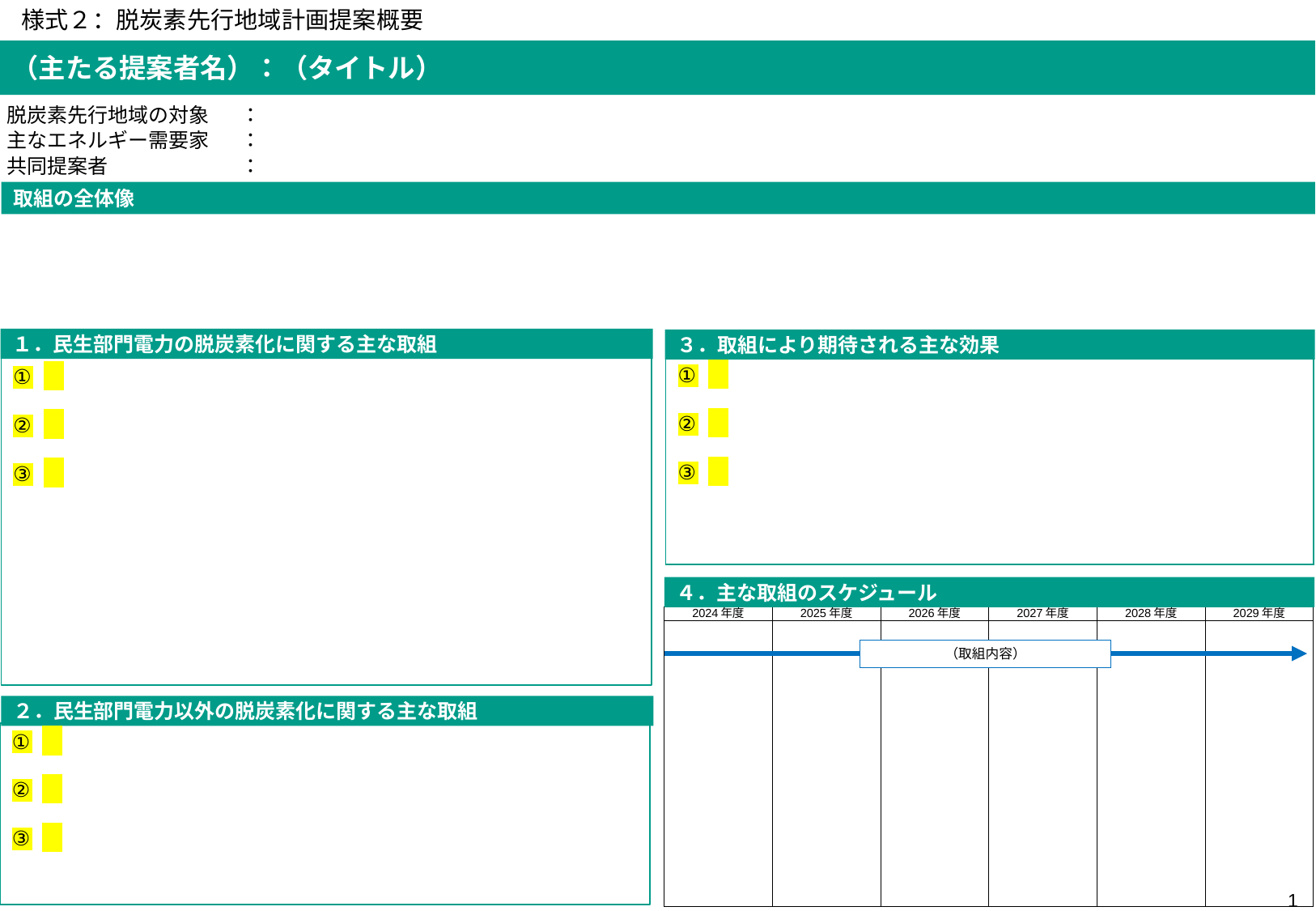

様式２：脱炭素先行地域計画提案概要
（主たる提案者名）：（タイトル）
| 脱炭素先行地域の対象 | ： |  |
| --- | --- | --- |
| 主なエネルギー需要家 | ： |  |
| 共同提案者 | ： |  |
取組の全体像
１．民生部門電力の脱炭素化に関する主な取組
３．取組により期待される主な効果

４．主な取組のスケジュール
| 2024年度 | 2025年度 | 2026年度 | 2027年度 | 2028年度 | 2029年度 |
| --- | --- | --- | --- | --- | --- |
|  |  |  |  |  |  |
（取組内容）
２．民生部門電力以外の脱炭素化に関する主な取組